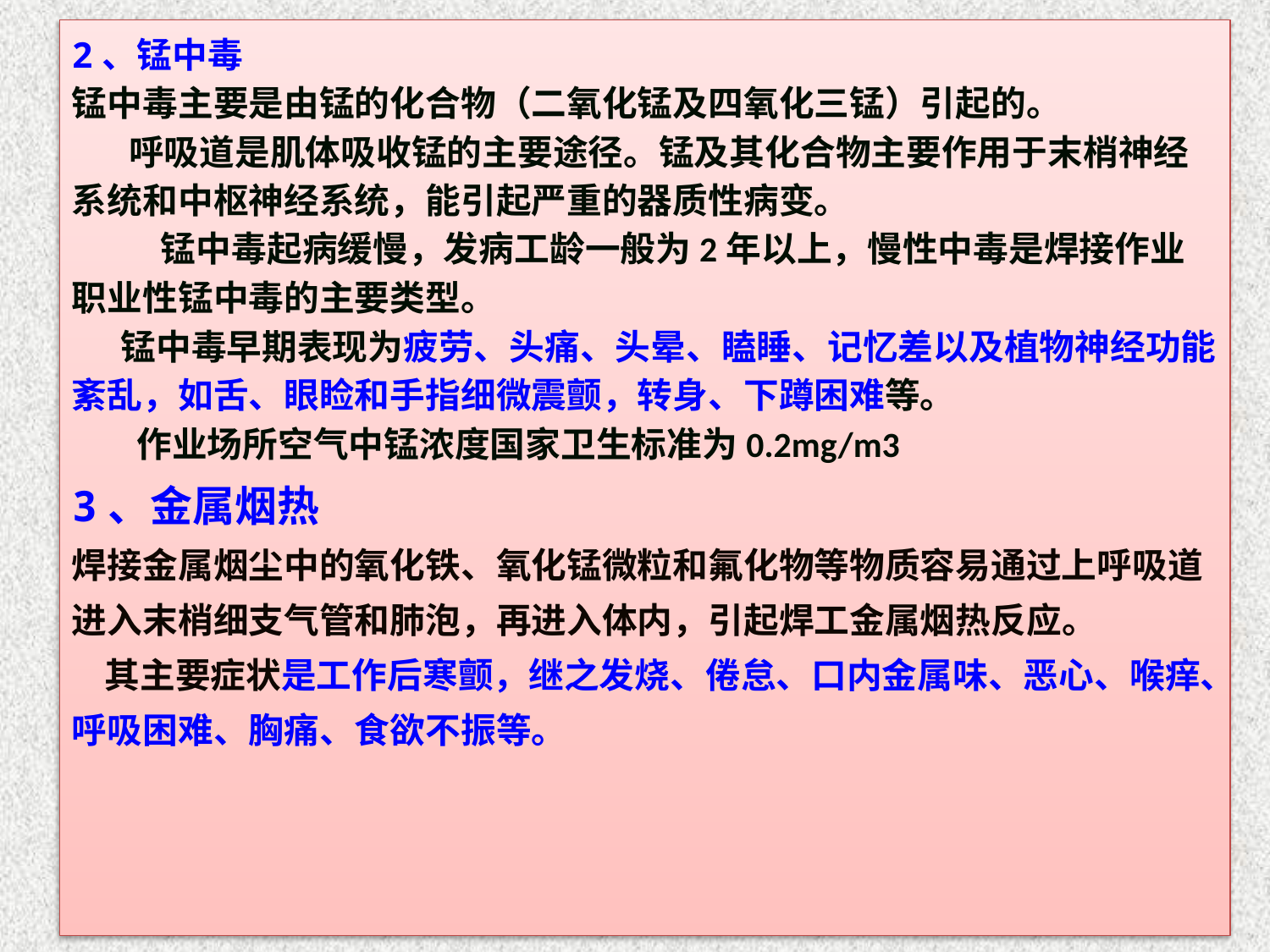

2、锰中毒
锰中毒主要是由锰的化合物（二氧化锰及四氧化三锰）引起的。
      呼吸道是肌体吸收锰的主要途径。锰及其化合物主要作用于末梢神经系统和中枢神经系统，能引起严重的器质性病变。
          锰中毒起病缓慢，发病工龄一般为2年以上，慢性中毒是焊接作业职业性锰中毒的主要类型。
     锰中毒早期表现为疲劳、头痛、头晕、瞌睡、记忆差以及植物神经功能紊乱，如舌、眼睑和手指细微震颤，转身、下蹲困难等。
       作业场所空气中锰浓度国家卫生标准为0.2mg/m3
3、金属烟热
焊接金属烟尘中的氧化铁、氧化锰微粒和氟化物等物质容易通过上呼吸道进入末梢细支气管和肺泡，再进入体内，引起焊工金属烟热反应。
   其主要症状是工作后寒颤，继之发烧、倦怠、口内金属味、恶心、喉痒、呼吸困难、胸痛、食欲不振等。